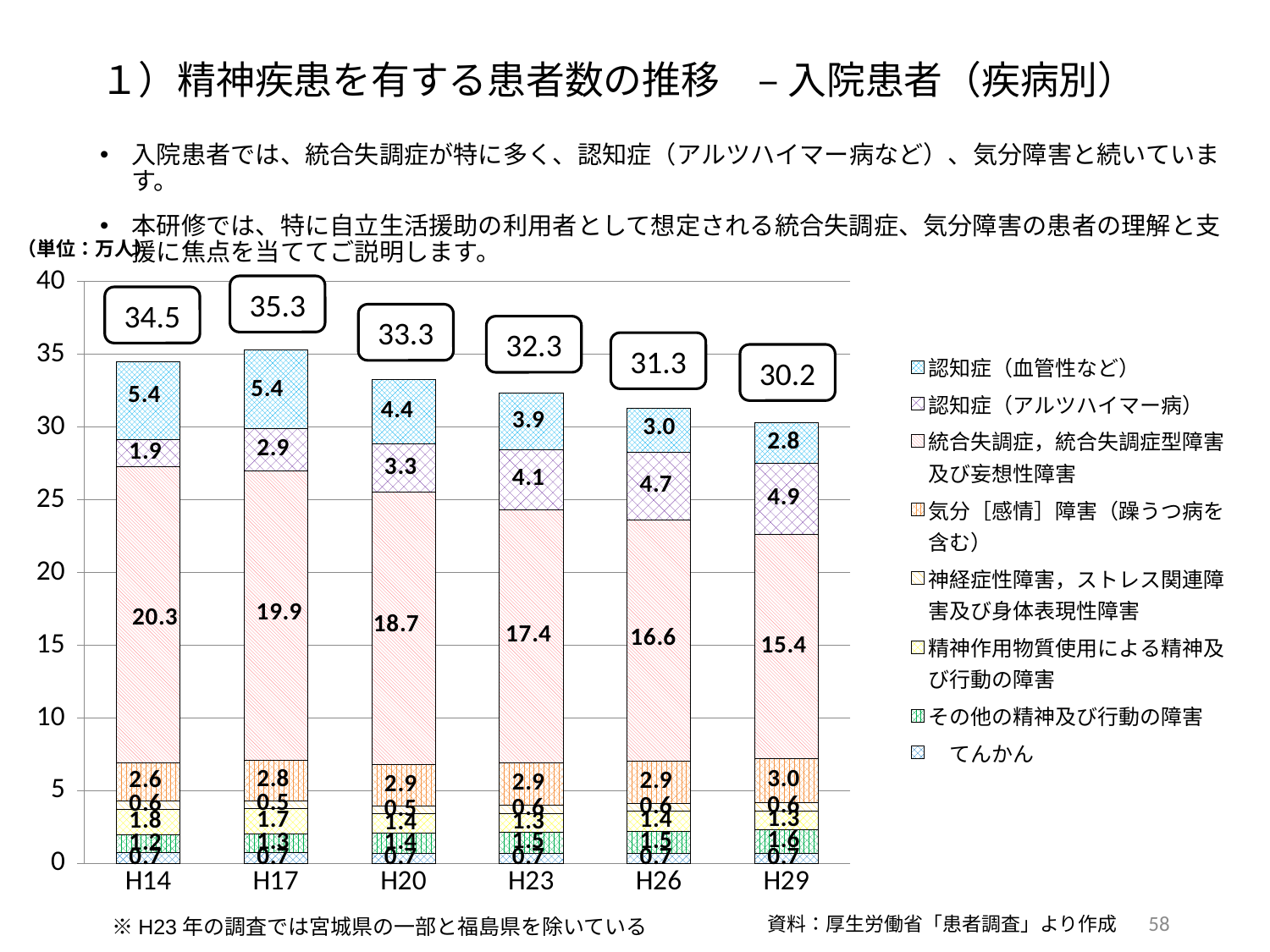

１）精神疾患を有する患者数の推移　– 入院患者（疾病別）
入院患者では、統合失調症が特に多く、認知症（アルツハイマー病など）、気分障害と続いています。
本研修では、特に自立生活援助の利用者として想定される統合失調症、気分障害の患者の理解と支援に焦点を当ててご説明します。
（単位：万人）

### Chart

| Category | 　てんかん | その他の精神及び行動の障害 | 精神作用物質使用による精神及び行動の障害 | 神経症性障害，ストレス関連障害及び身体表現性障害 | 気分［感情］障害（躁うつ病を含む） | 統合失調症，統合失調症型障害及び妄想性障害 | 認知症（アルツハイマー病） | 認知症（血管性など） |
|---|---|---|---|---|---|---|---|---|
| H14 | 0.74 | 1.23 | 1.75 | 0.58 | 2.64 | 20.32 | 1.87 | 5.36 |
| H17 | 0.73 | 1.32 | 1.73 | 0.54 | 2.78 | 19.89 | 2.9 | 5.4 |
| H20 | 0.7 | 1.38 | 1.36 | 0.49 | 2.87 | 18.74 | 3.3 | 4.4 |
| H23 | 0.71 | 1.45 | 1.29 | 0.56 | 2.91 | 17.41 | 4.1 | 3.9 |
| H26 | 0.71 | 1.51 | 1.35 | 0.56 | 2.88 | 16.58 | 4.7 | 2.98 |
| H29 | 0.7 | 1.6 | 1.3 | 0.6 | 3.0 | 15.4 | 4.9 | 2.8 |
35.3
34.5
33.3
32.3
31.3
30.2
　※H23年の調査では宮城県の一部と福島県を除いている
58
資料：厚生労働省「患者調査」より作成